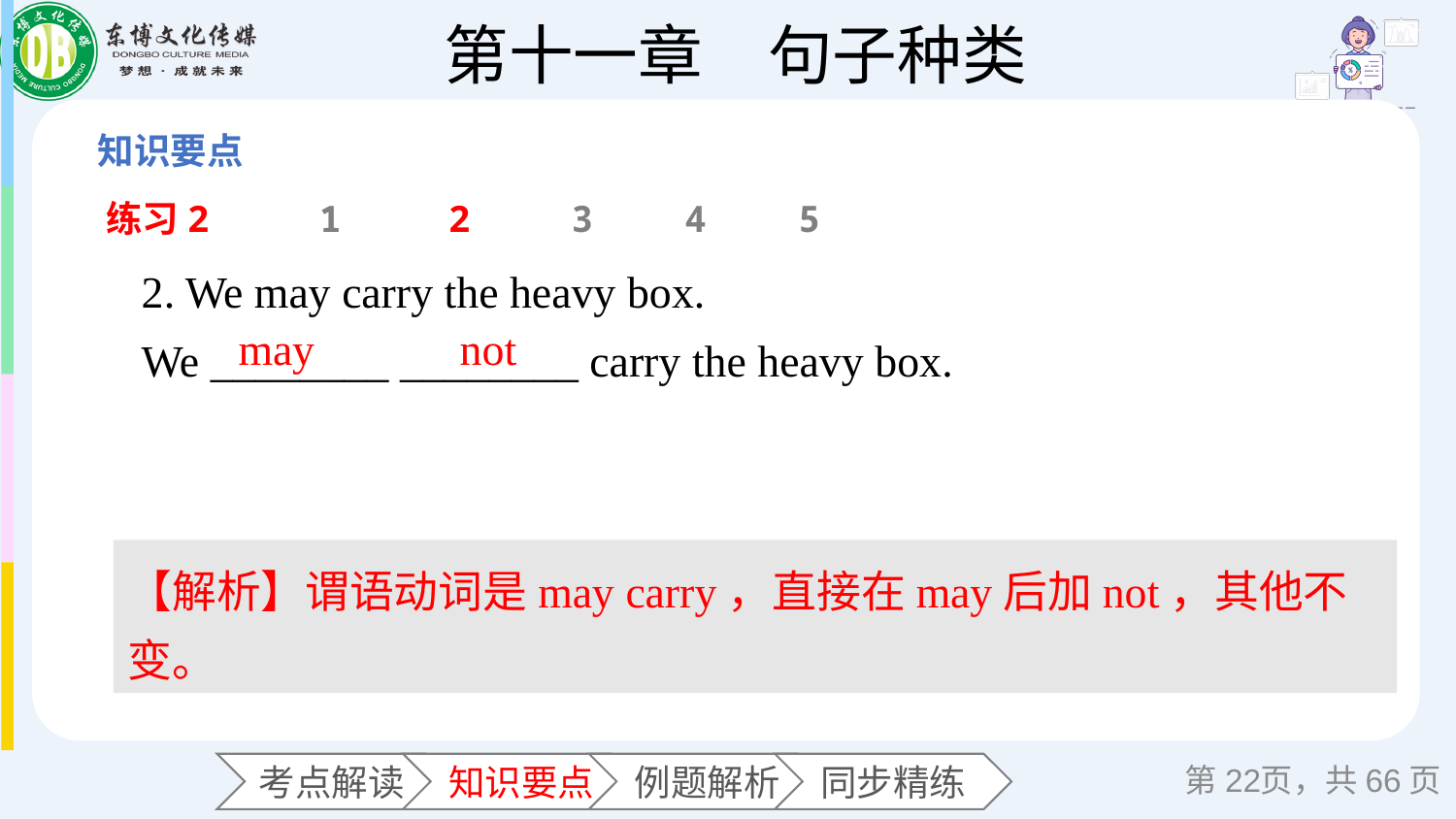

练习2
1
2
3
4
5
2. We may carry the heavy box.
We ________ ________ carry the heavy box.
may
not
【解析】谓语动词是may carry，直接在may后加not，其他不变。
第22页，共66页